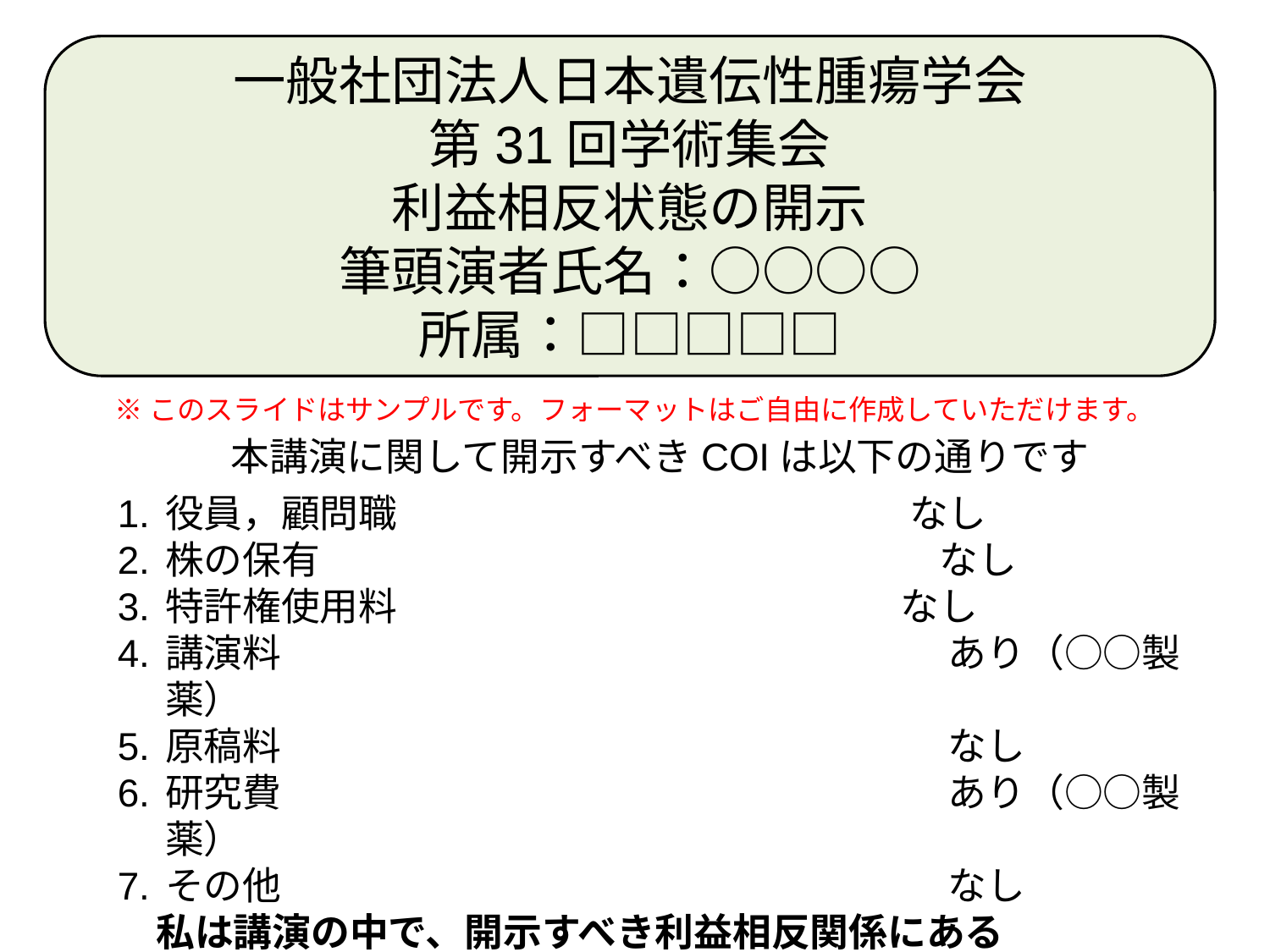

一般社団法人日本遺伝性腫瘍学会
第31回学術集会
利益相反状態の開示
筆頭演者氏名：○○○○
所属：□□□□□
※このスライドはサンプルです。フォーマットはご自由に作成していただけます。
本講演に関して開示すべきCOIは以下の通りです
役員，顧問職　　　　　　　　 　　　　　なし
株の保有　　　　　　　　　　　　　　　　なし
特許権使用料　　　　　　　　　　　　　なし
講演料　　　　　　　　　　　　　　　　　 あり（○○製薬）
原稿料　　　　　　　　　　　　　　　　　 なし
研究費　　　　　　　　　　　　　　　　　 あり（○○製薬）
その他　　　　　　　　　　　　　　　　　 なし
　私は講演の中で、開示すべき利益相反関係にある
　AB  製薬株式会社の医薬品 △ について発表しました。